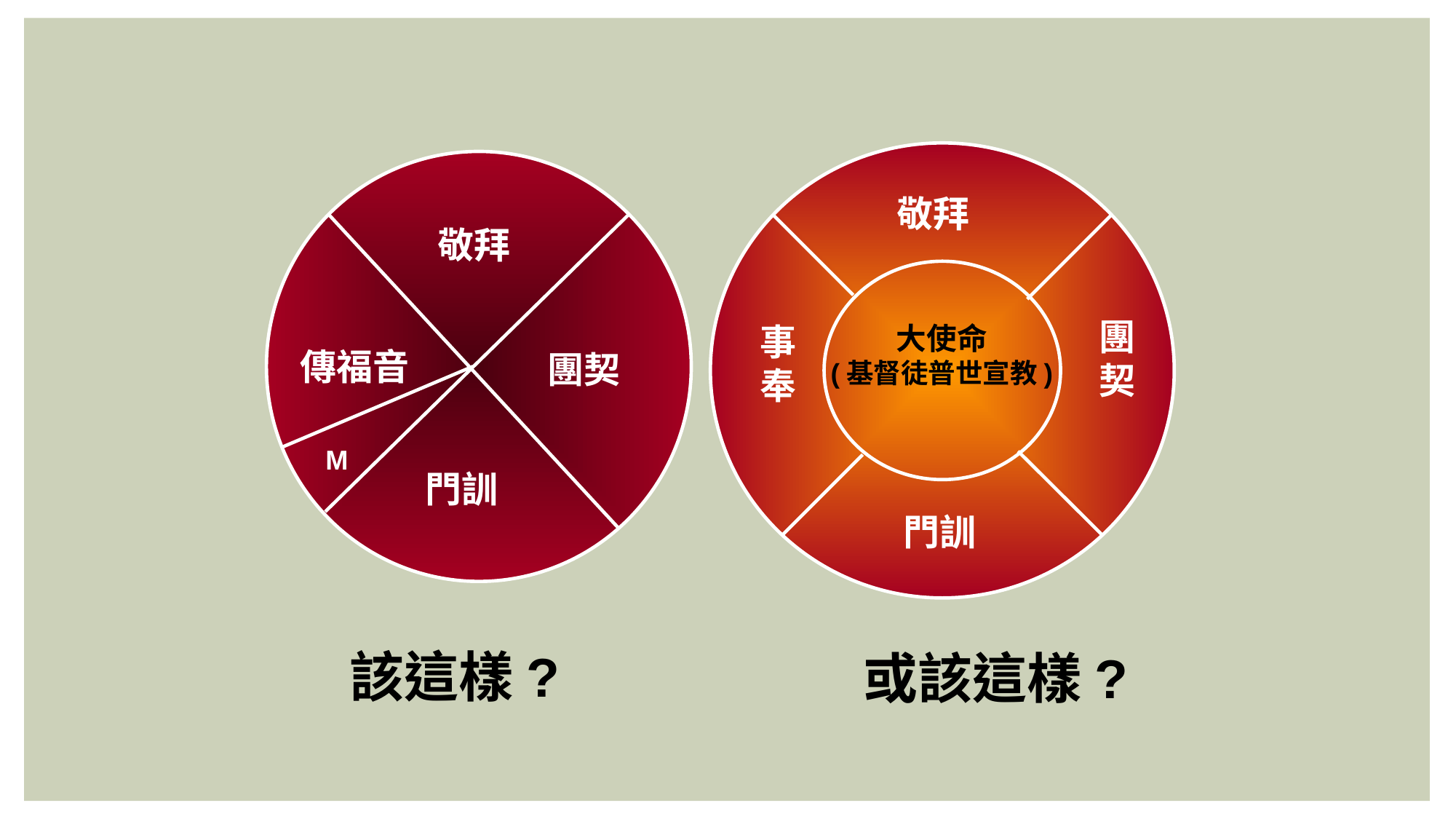

敬拜

敬拜

大使命
(基督徒普世宣教)
團契
傳福音
      團契
事奉

M

門訓
門訓
該這樣?
或該這樣?